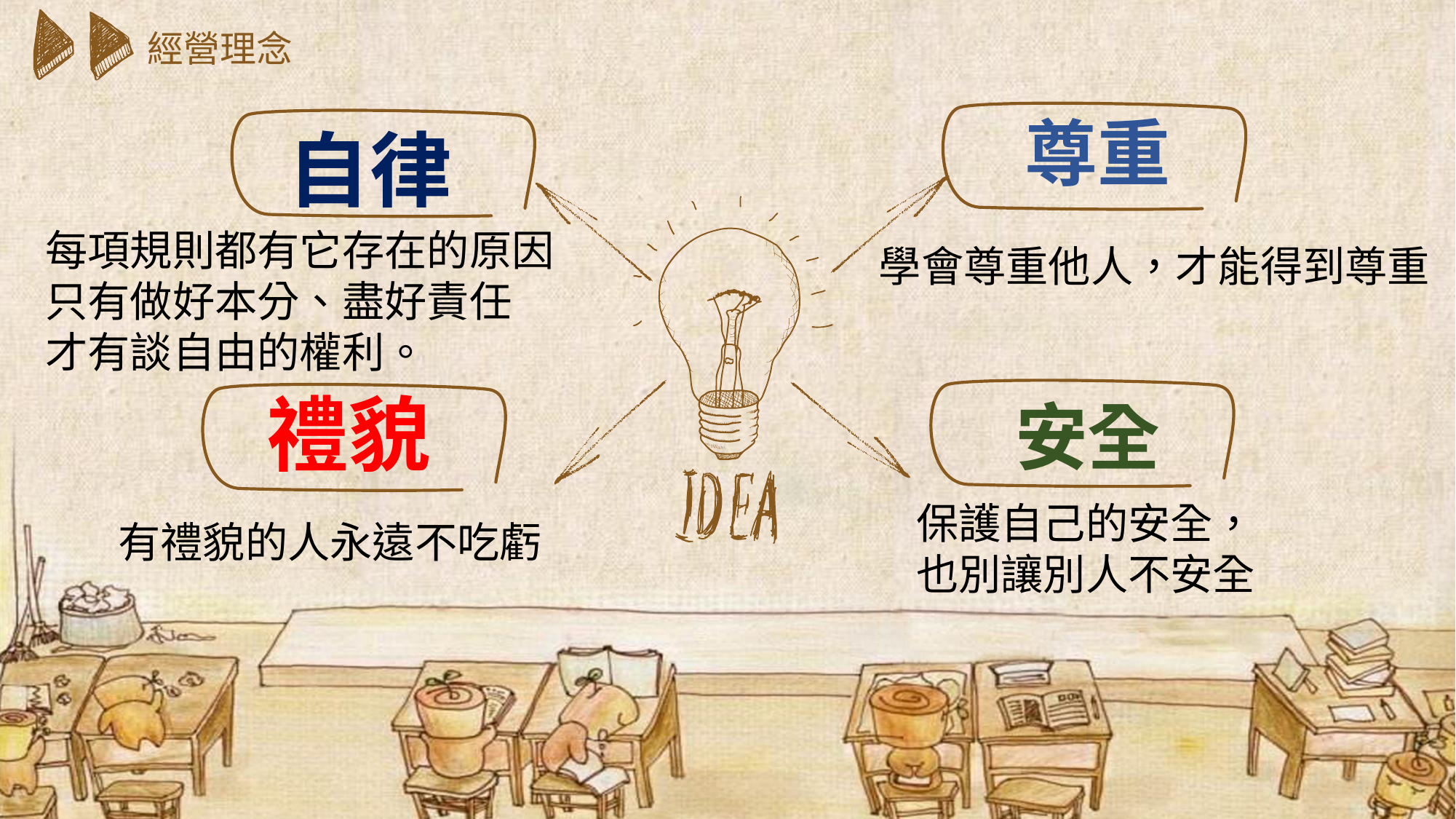

經營理念
尊重
自律

每項規則都有它存在的原因
只有做好本分、盡好責任
才有談自由的權利。

學會尊重他人，才能得到尊重

禮貌
安全

保護自己的安全，
也別讓別人不安全
有禮貌的人永遠不吃虧